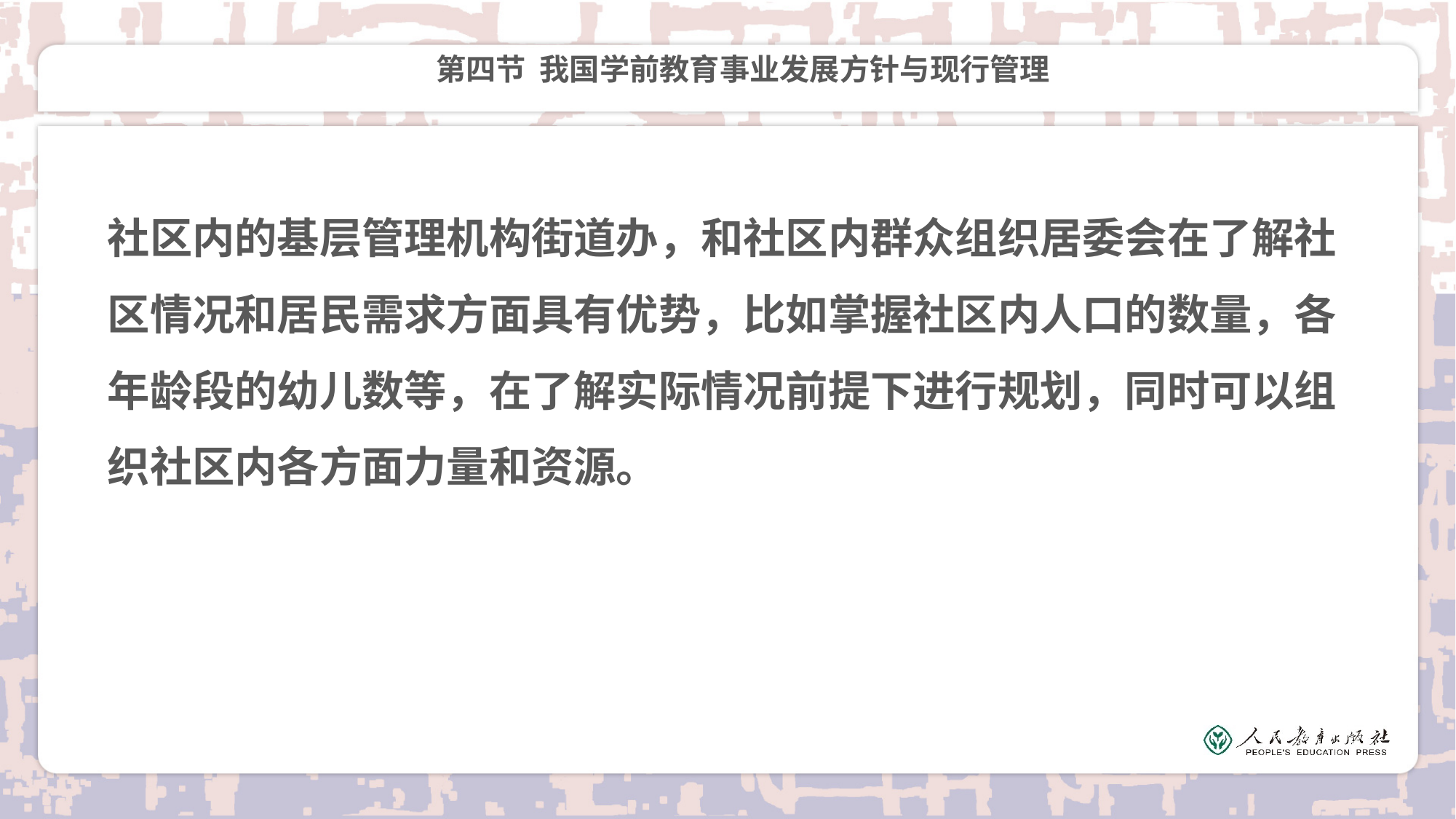

# 第四节  我国学前教育事业发展方针与现行管理
社区内的基层管理机构街道办，和社区内群众组织居委会在了解社区情况和居民需求方面具有优势，比如掌握社区内人口的数量，各年龄段的幼儿数等，在了解实际情况前提下进行规划，同时可以组织社区内各方面力量和资源。